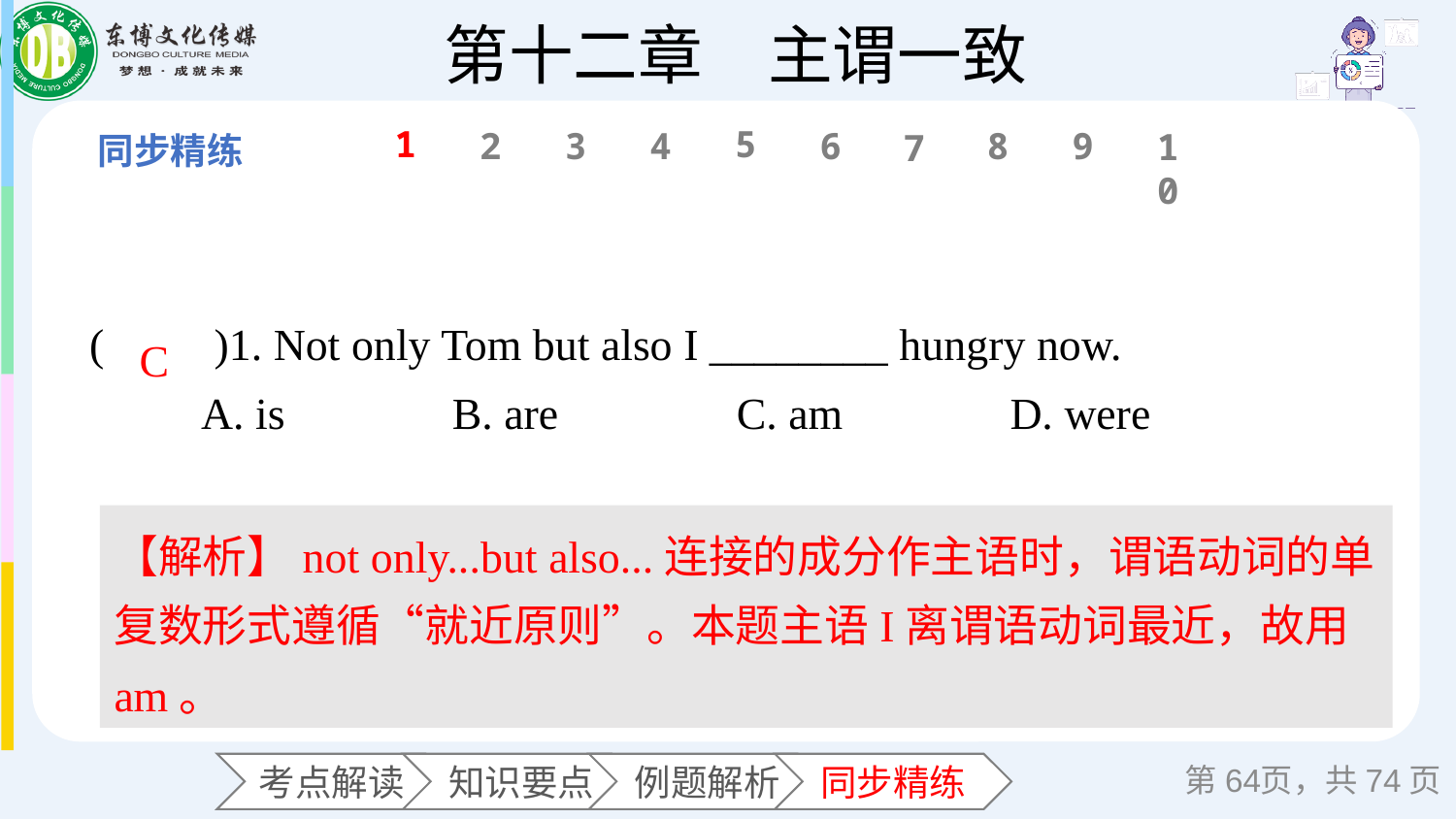

1
5
6
2
3
4
8
9
10
7

(　　)1. Not only Tom but also I ________ hungry now.
          A. is               B. are                C. am               D. were
C
【解析】not only...but also...连接的成分作主语时，谓语动词的单复数形式遵循“就近原则”。本题主语I离谓语动词最近，故用am。
第64页，共74页